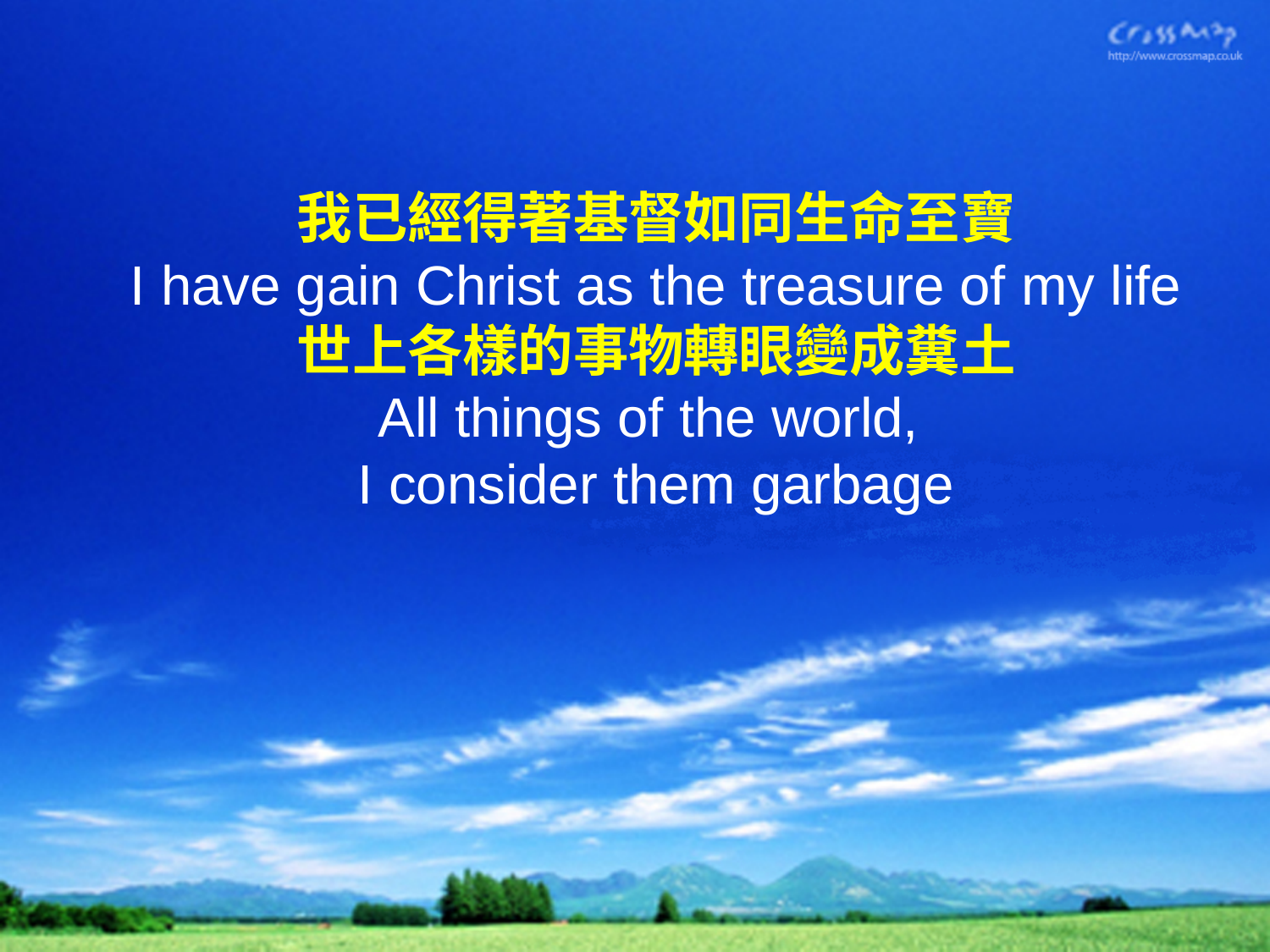

# 我已經得著基督如同生命至寶 I have gain Christ as the treasure of my life 世上各樣的事物轉眼變成糞土 All things of the world, I consider them garbage